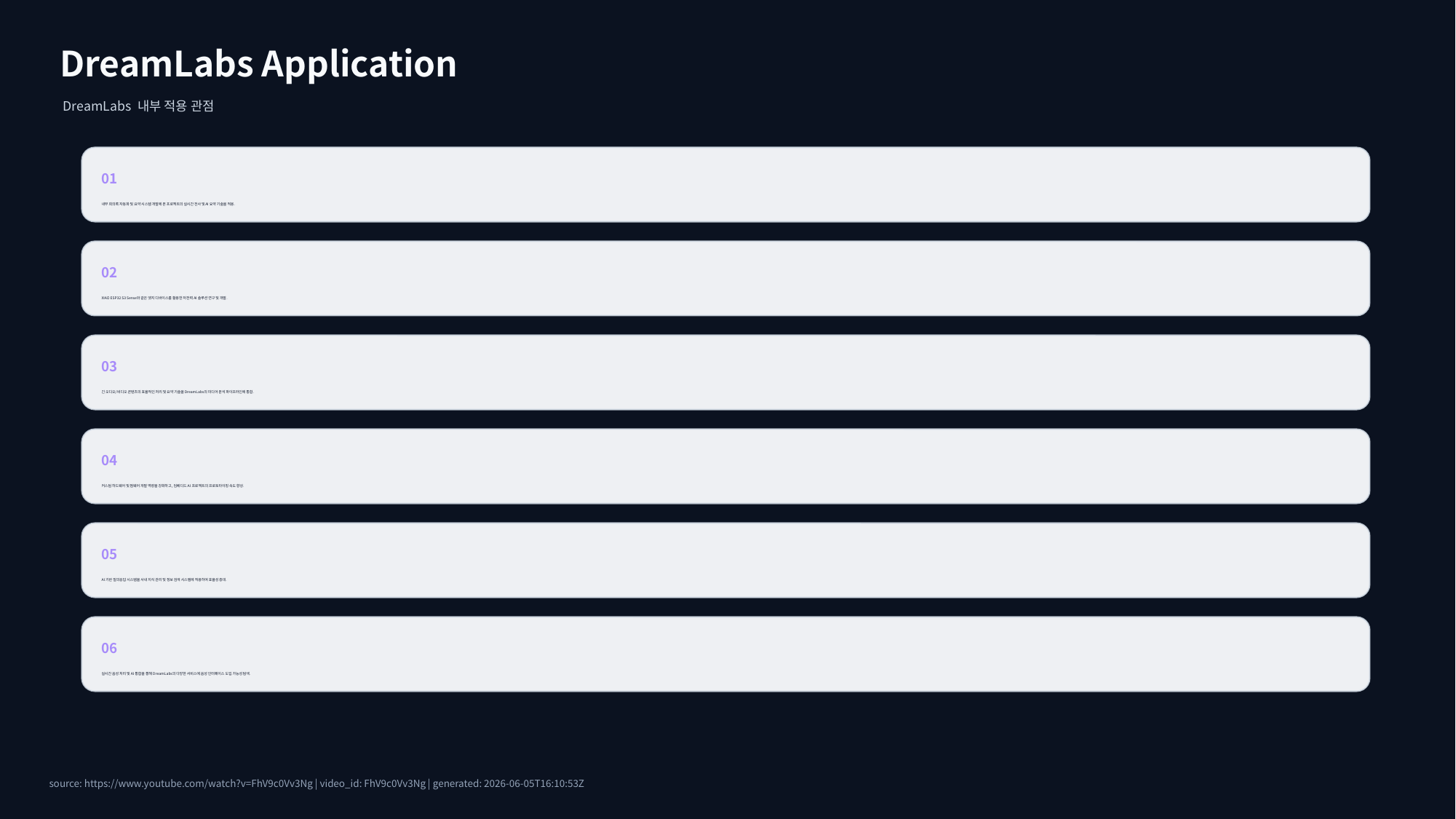

DreamLabs Application
DreamLabs 내부 적용 관점

01
내부 회의록 자동화 및 요약 시스템 개발에 본 프로젝트의 실시간 전사 및 AI 요약 기술을 적용.

02
XIAO ESP32 S3 Sense와 같은 엣지 디바이스를 활용한 저전력 AI 솔루션 연구 및 개발.

03
긴 오디오/비디오 콘텐츠의 효율적인 처리 및 요약 기술을 DreamLabs의 미디어 분석 파이프라인에 통합.

04
커스텀 하드웨어 및 펌웨어 개발 역량을 강화하고, 임베디드 AI 프로젝트의 프로토타이핑 속도 향상.

05
AI 기반 질의응답 시스템을 사내 지식 관리 및 정보 검색 시스템에 적용하여 효율성 증대.

06
실시간 음성 처리 및 AI 통합을 통해 DreamLabs의 다양한 서비스에 음성 인터페이스 도입 가능성 탐색.
source: https://www.youtube.com/watch?v=FhV9c0Vv3Ng | video_id: FhV9c0Vv3Ng | generated: 2026-06-05T16:10:53Z